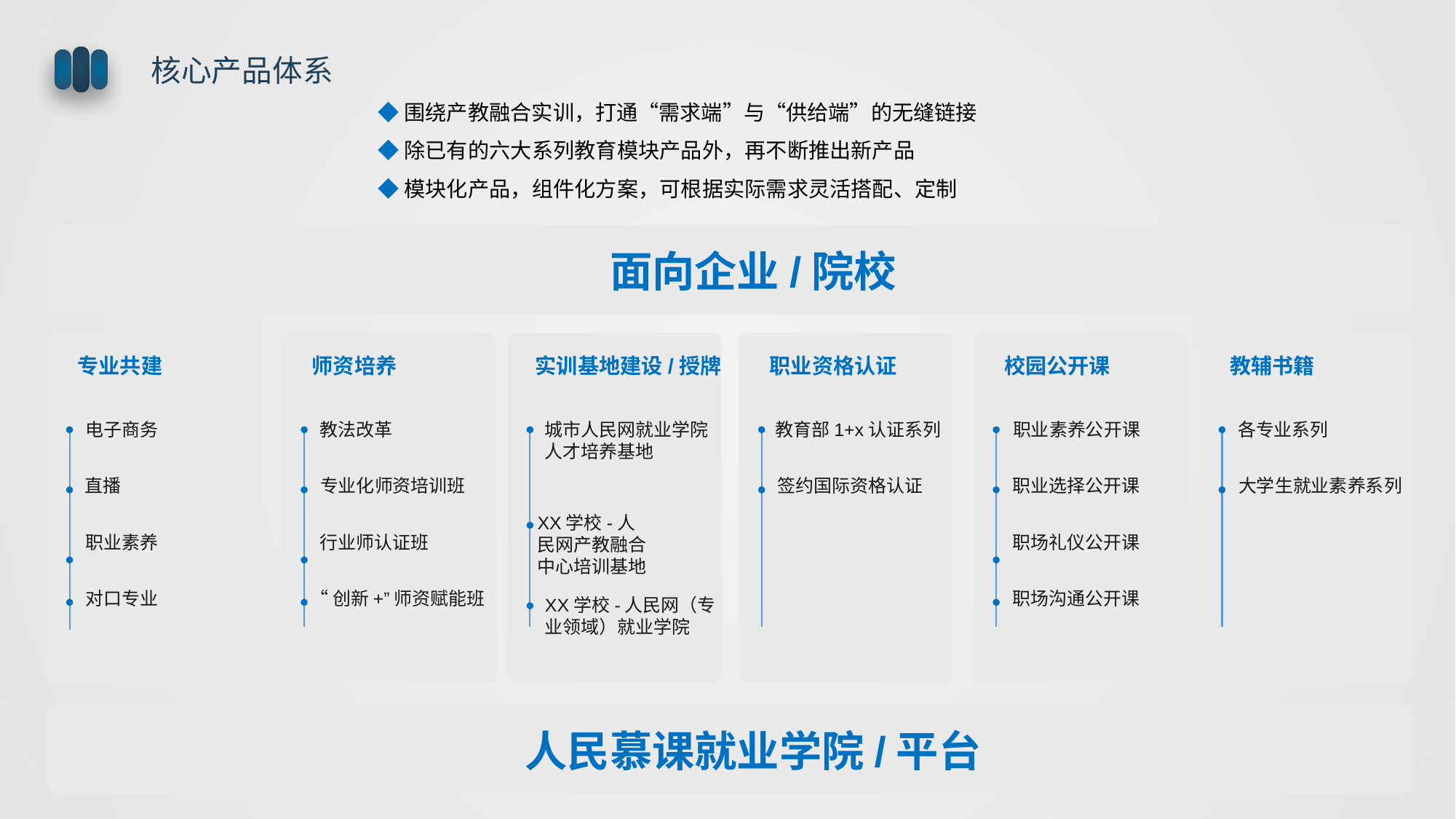

核心产品体系

◆围绕产教融合实训，打通“需求端”与“供给端”的无缝链接
◆除已有的六大系列教育模块产品外，再不断推出新产品
◆模块化产品，组件化方案，可根据实际需求灵活搭配、定制

面向企业/院校

专业共建
师资培养
实训基地建设/授牌
职业资格认证
校园公开课
教辅书籍
城市人民网就业学院人才培养基地
电子商务
教法改革
教育部1+x认证系列
职业素养公开课
各专业系列

直播
专业化师资培训班
签约国际资格认证
职业选择公开课
大学生就业素养系列

XX学校-人民网产教融合中心培训基地

职业素养
行业师认证班
职场礼仪公开课

对口专业
“创新+”师资赋能班
职场沟通公开课
XX学校-人民网（专业领域）就业学院

人民慕课就业学院/平台